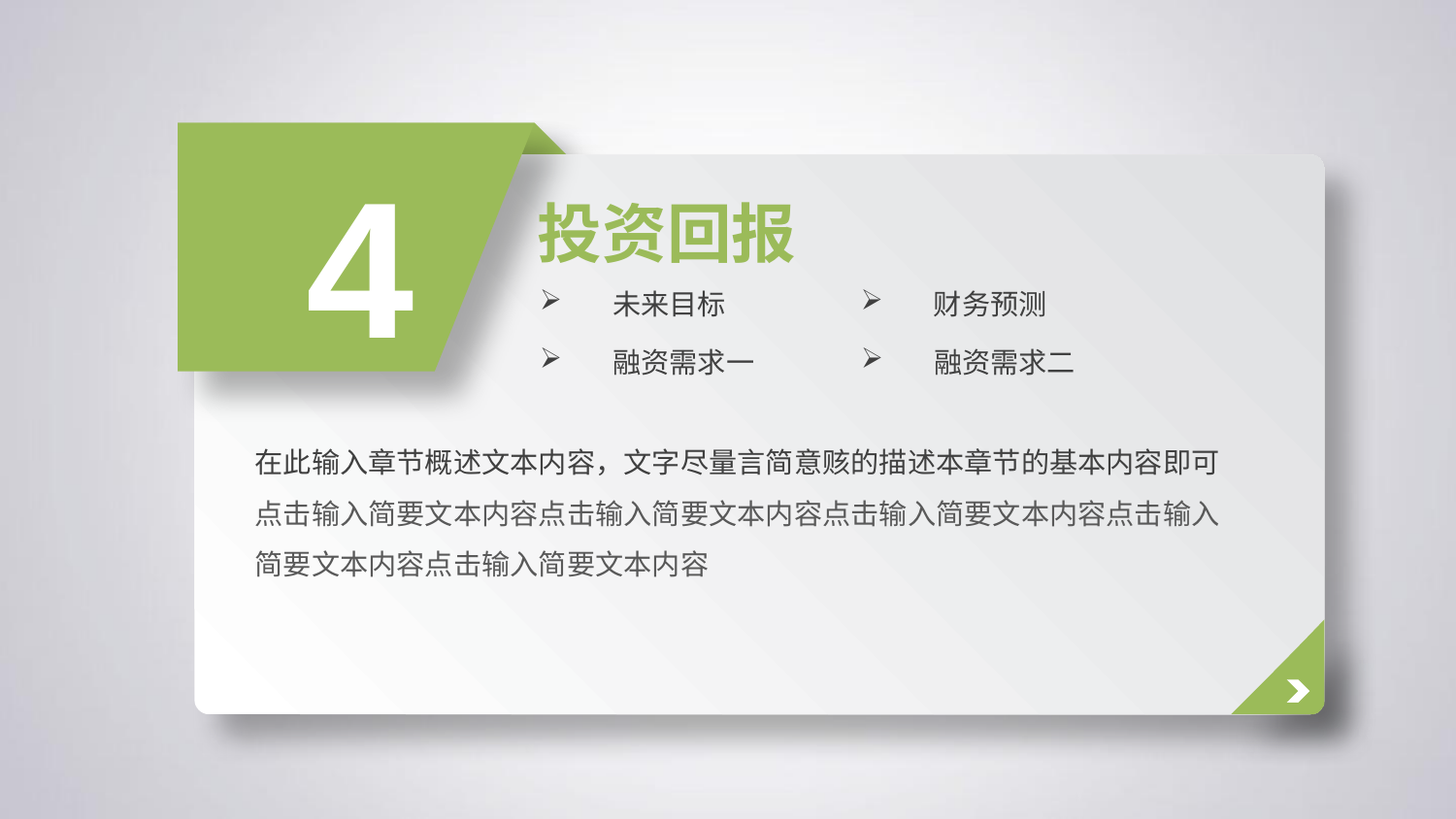

4

投资回报
未来目标
财务预测
融资需求一
融资需求二
在此输入章节概述文本内容，文字尽量言简意赅的描述本章节的基本内容即可点击输入简要文本内容点击输入简要文本内容点击输入简要文本内容点击输入简要文本内容点击输入简要文本内容